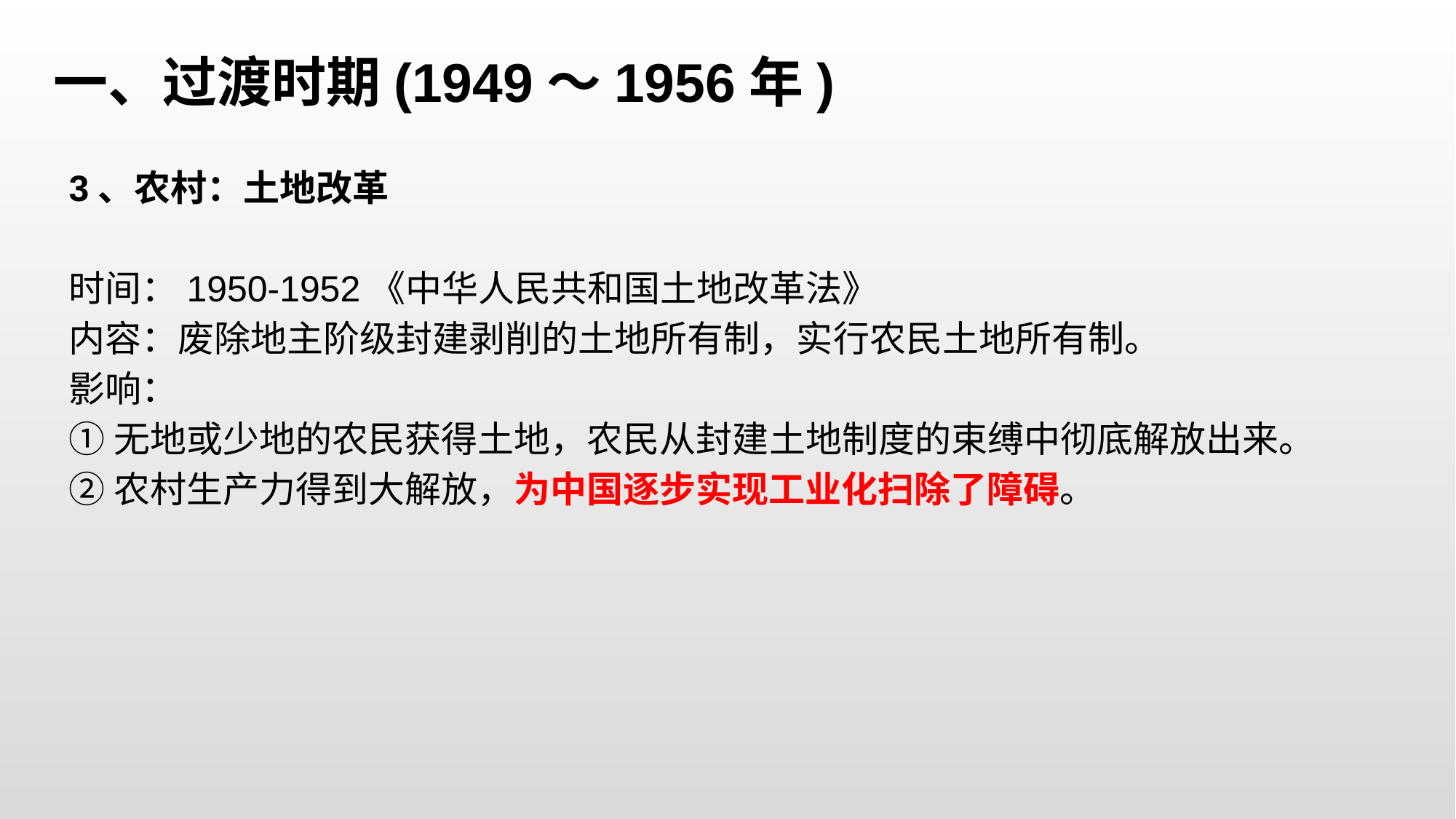

一、过渡时期(1949～1956年)
3、农村：土地改革

时间：1950-1952《中华人民共和国土地改革法》
内容：废除地主阶级封建剥削的土地所有制，实行农民土地所有制。
影响：
①无地或少地的农民获得土地，农民从封建土地制度的束缚中彻底解放出来。
②农村生产力得到大解放，为中国逐步实现工业化扫除了障碍。